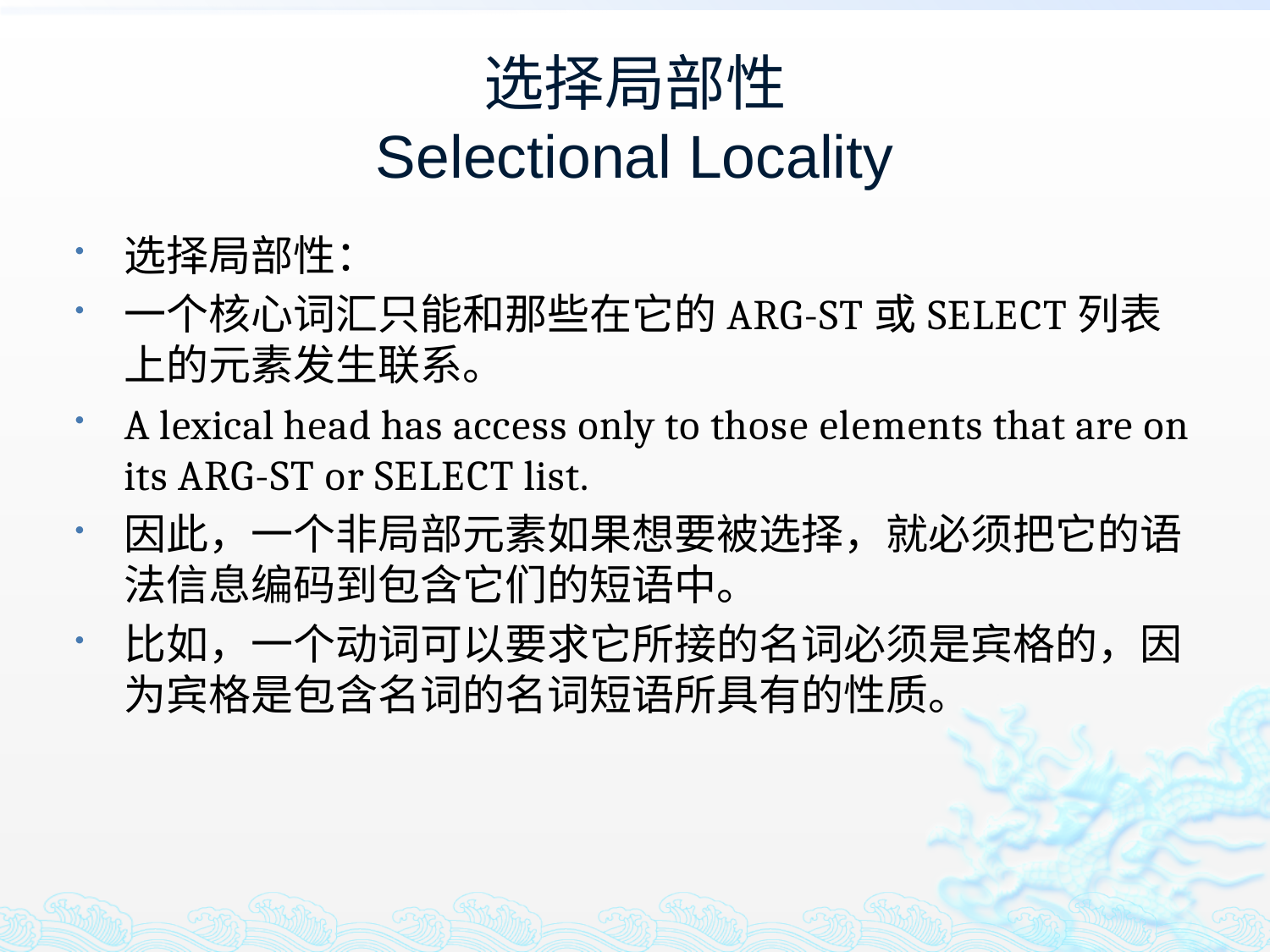

# 选择局部性 Selectional Locality
选择局部性：
一个核心词汇只能和那些在它的ARG-ST或SELECT列表上的元素发生联系。
A lexical head has access only to those elements that are on its ARG-ST or SELECT list.
因此，一个非局部元素如果想要被选择，就必须把它的语法信息编码到包含它们的短语中。
比如，一个动词可以要求它所接的名词必须是宾格的，因为宾格是包含名词的名词短语所具有的性质。